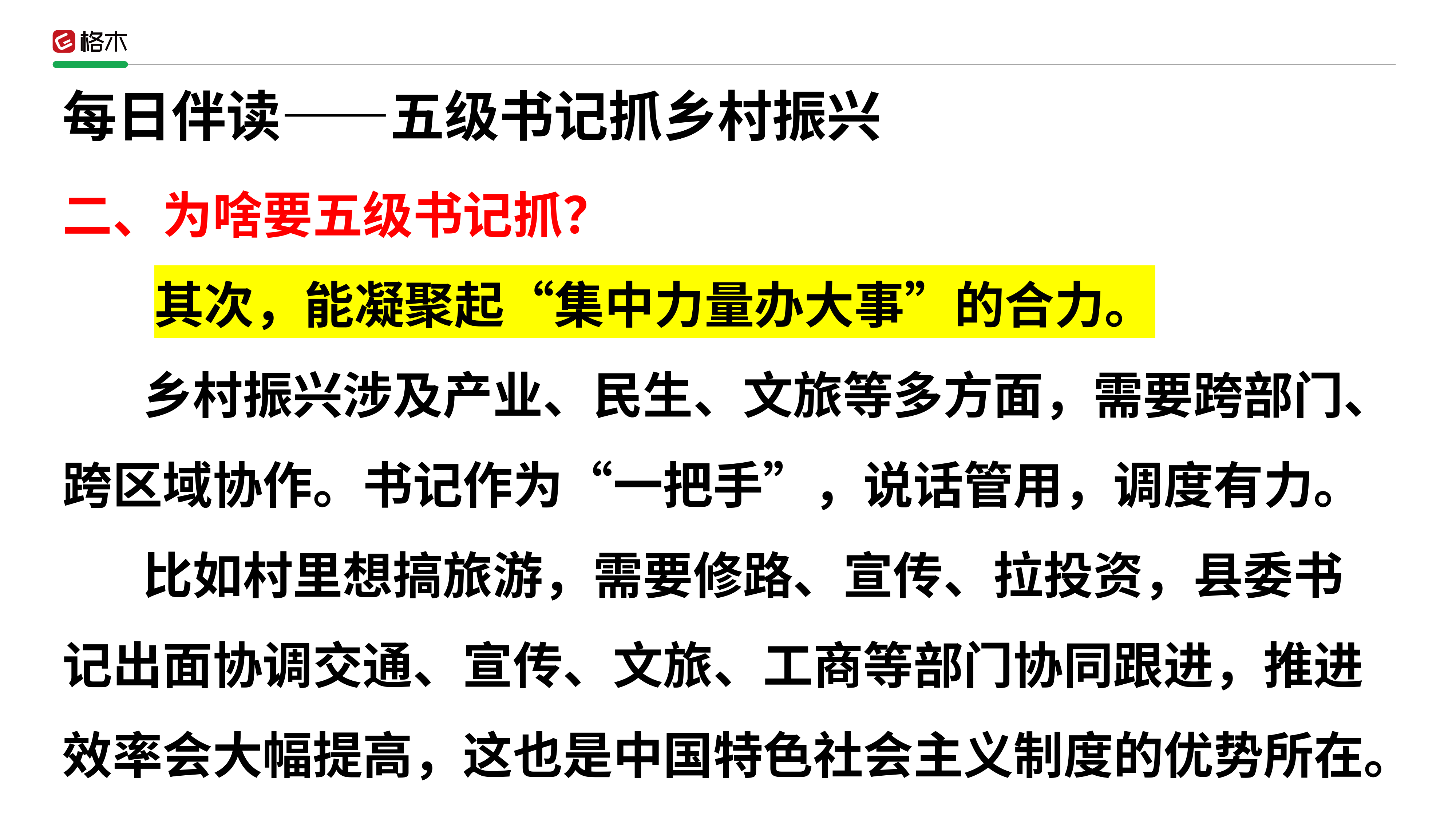

每日伴读——五级书记抓乡村振兴
二、为啥要五级书记抓？
       其次，能凝聚起“集中力量办大事”的合力。
      乡村振兴涉及产业、民生、文旅等多方面，需要跨部门、跨区域协作。书记作为“一把手”，说话管用，调度有力。
      比如村里想搞旅游，需要修路、宣传、拉投资，县委书记出面协调交通、宣传、文旅、工商等部门协同跟进，推进效率会大幅提高，这也是中国特色社会主义制度的优势所在。